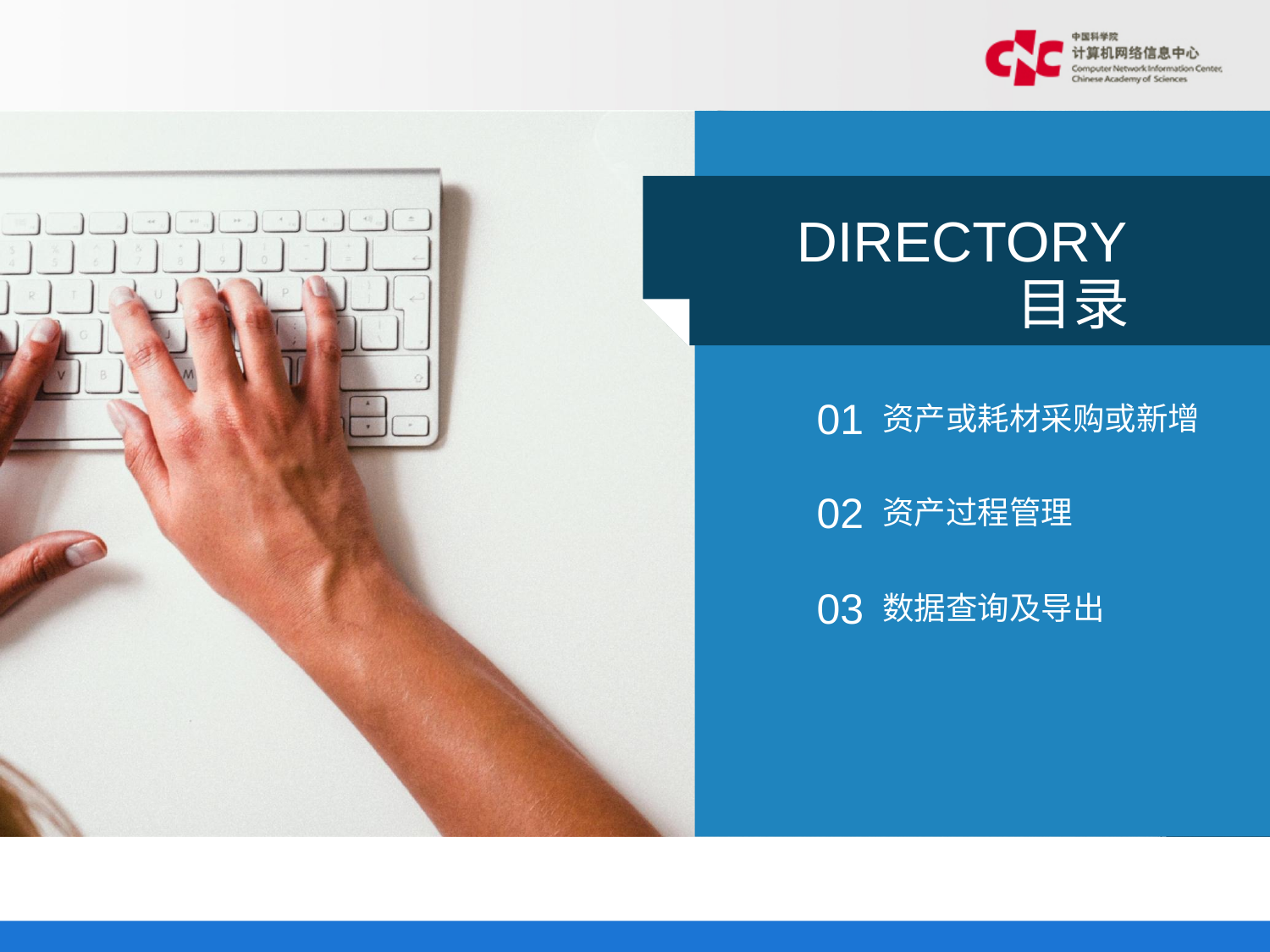

DIRECTORY
目录

01
资产或耗材采购或新增
02
资产过程管理
03
数据查询及导出